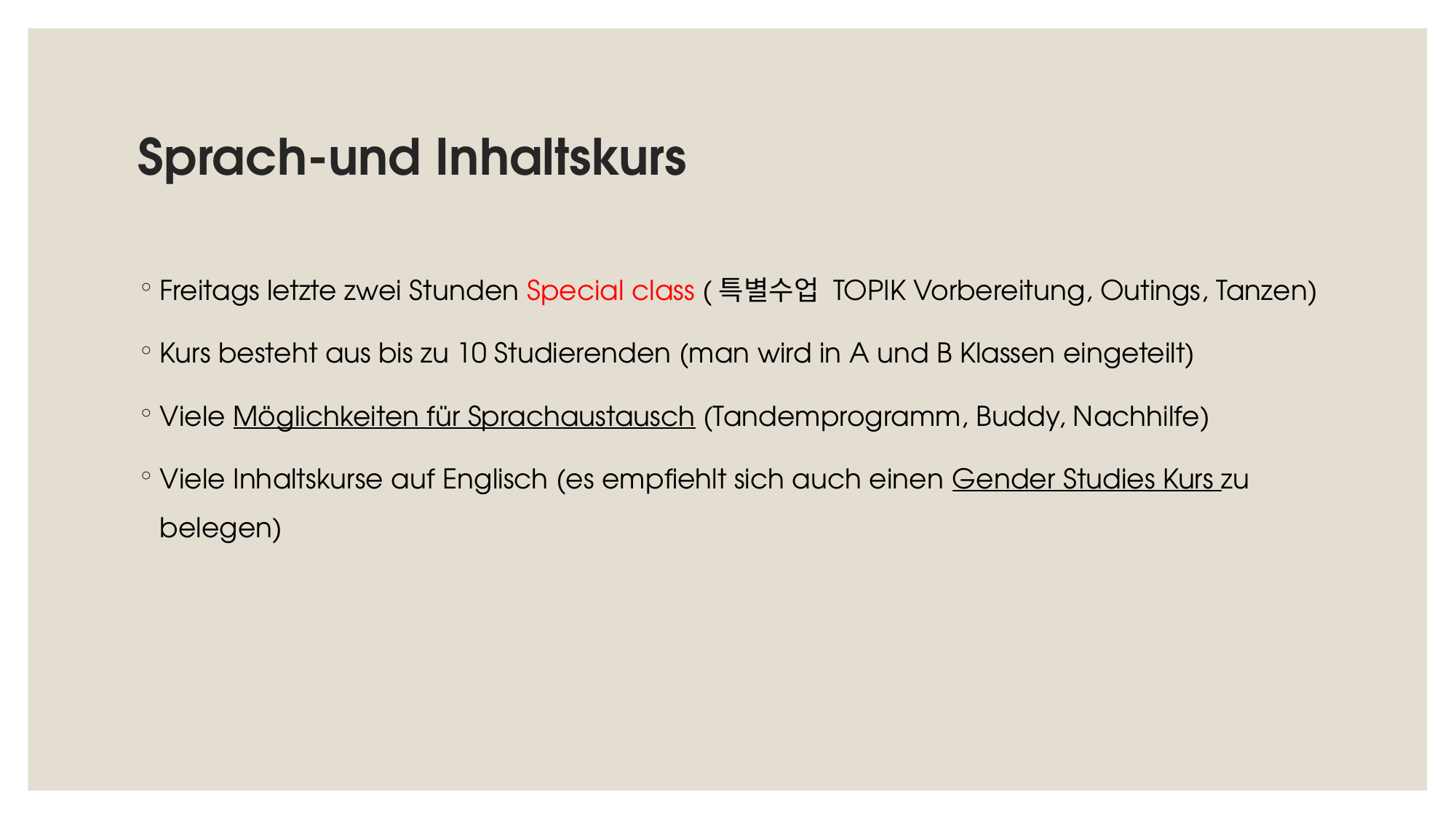

# Sprach-und Inhaltskurs
Freitags letzte zwei Stunden Special class (특별수업 TOPIK Vorbereitung, Outings, Tanzen)
Kurs besteht aus bis zu 10 Studierenden (man wird in A und B Klassen eingeteilt)
Viele Möglichkeiten für Sprachaustausch (Tandemprogramm, Buddy, Nachhilfe)
Viele Inhaltskurse auf Englisch (es empfiehlt sich auch einen Gender Studies Kurs zu
belegen)